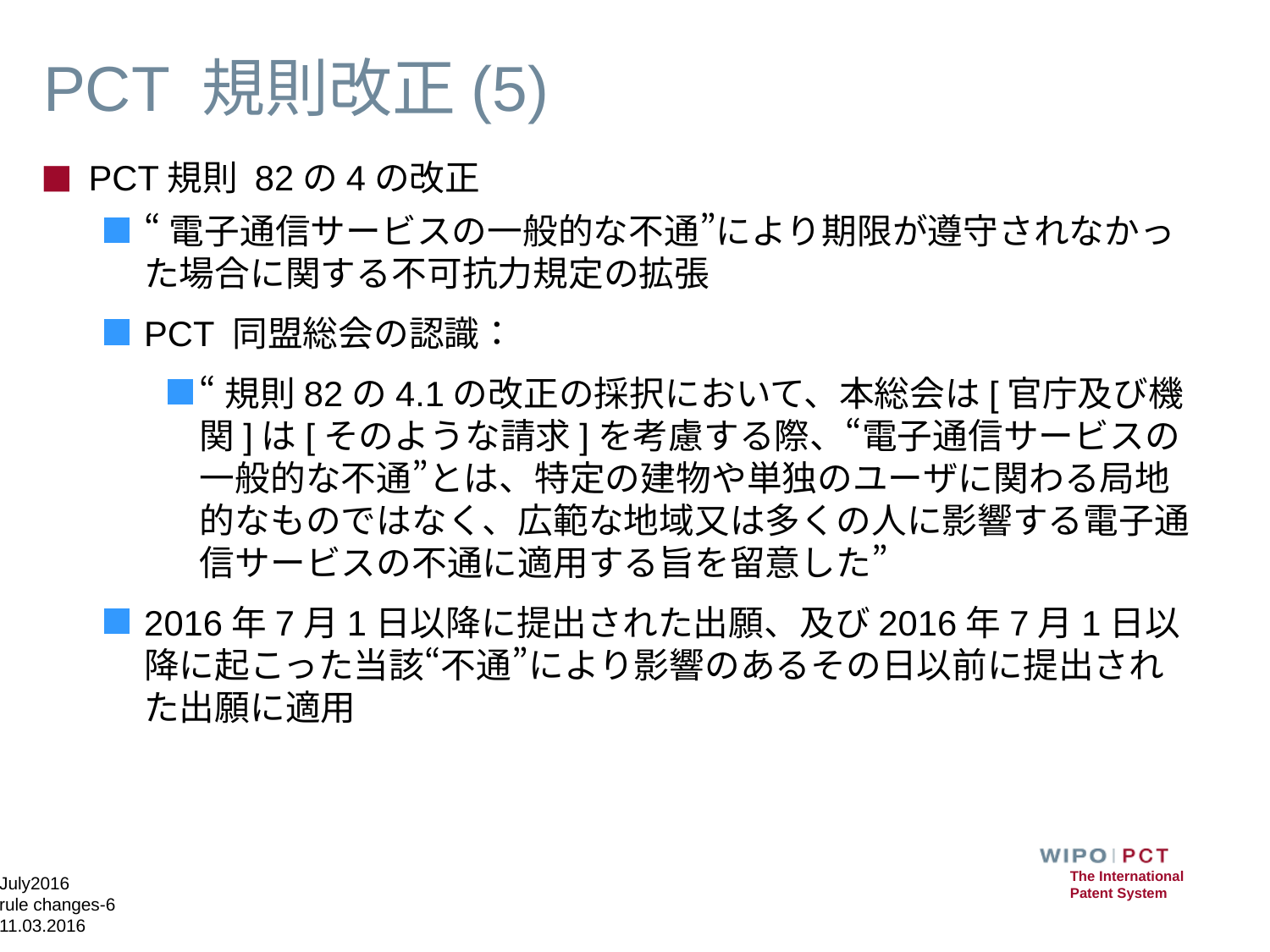

# PCT 規則改正(5)
PCT規則 82の4の改正
“電子通信サービスの一般的な不通”により期限が遵守されなかった場合に関する不可抗力規定の拡張
PCT 同盟総会の認識：
“規則82の4.1の改正の採択において、本総会は[官庁及び機関]は[そのような請求]を考慮する際、“電子通信サービスの一般的な不通”とは、特定の建物や単独のユーザに関わる局地的なものではなく、広範な地域又は多くの人に影響する電子通信サービスの不通に適用する旨を留意した”
2016年7月1日以降に提出された出願、及び2016年7月1日以降に起こった当該“不通”により影響のあるその日以前に提出された出願に適用